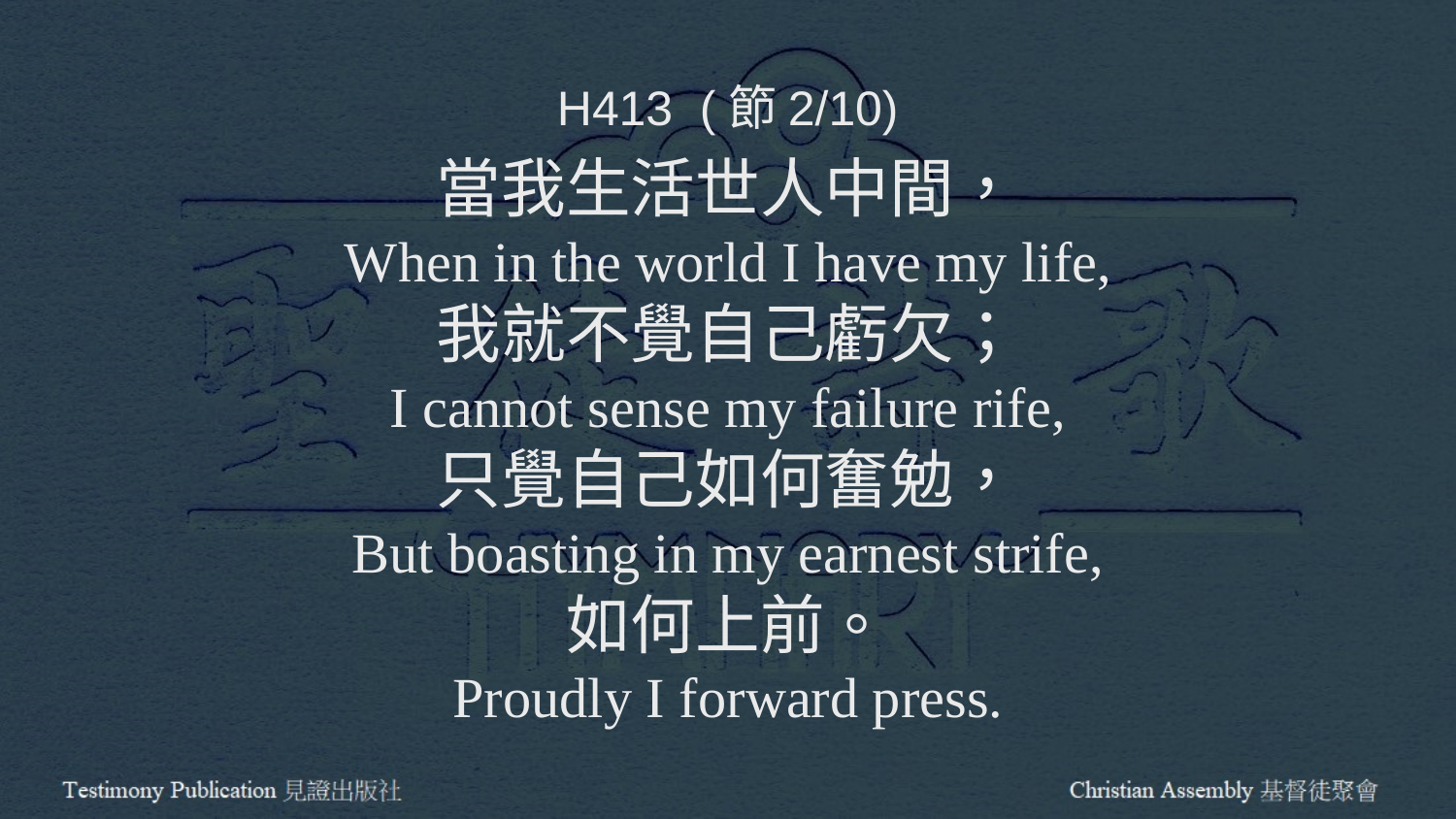

H413  (節2/10)
當我生活世人中間，
When in the world I have my life,
我就不覺自己虧欠；
I cannot sense my failure rife,
只覺自己如何奮勉，
But boasting in my earnest strife,
如何上前。
Proudly I forward press.